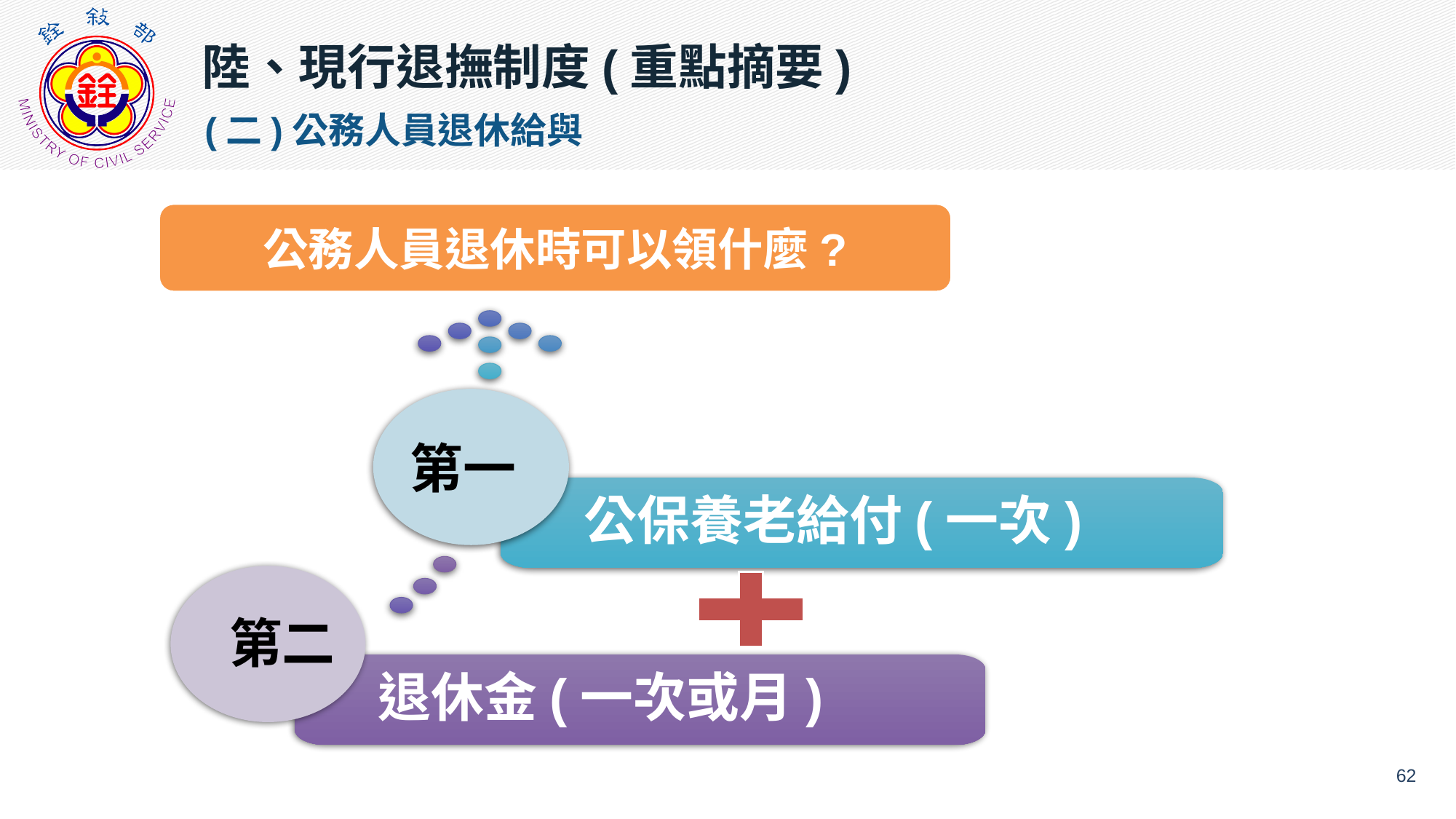

陸、現行退撫制度(重點摘要)
(二)公務人員退休給與
公務人員退休時可以領什麼?

第一
公保養老給付(一次)

第二

退休金(一次或月)